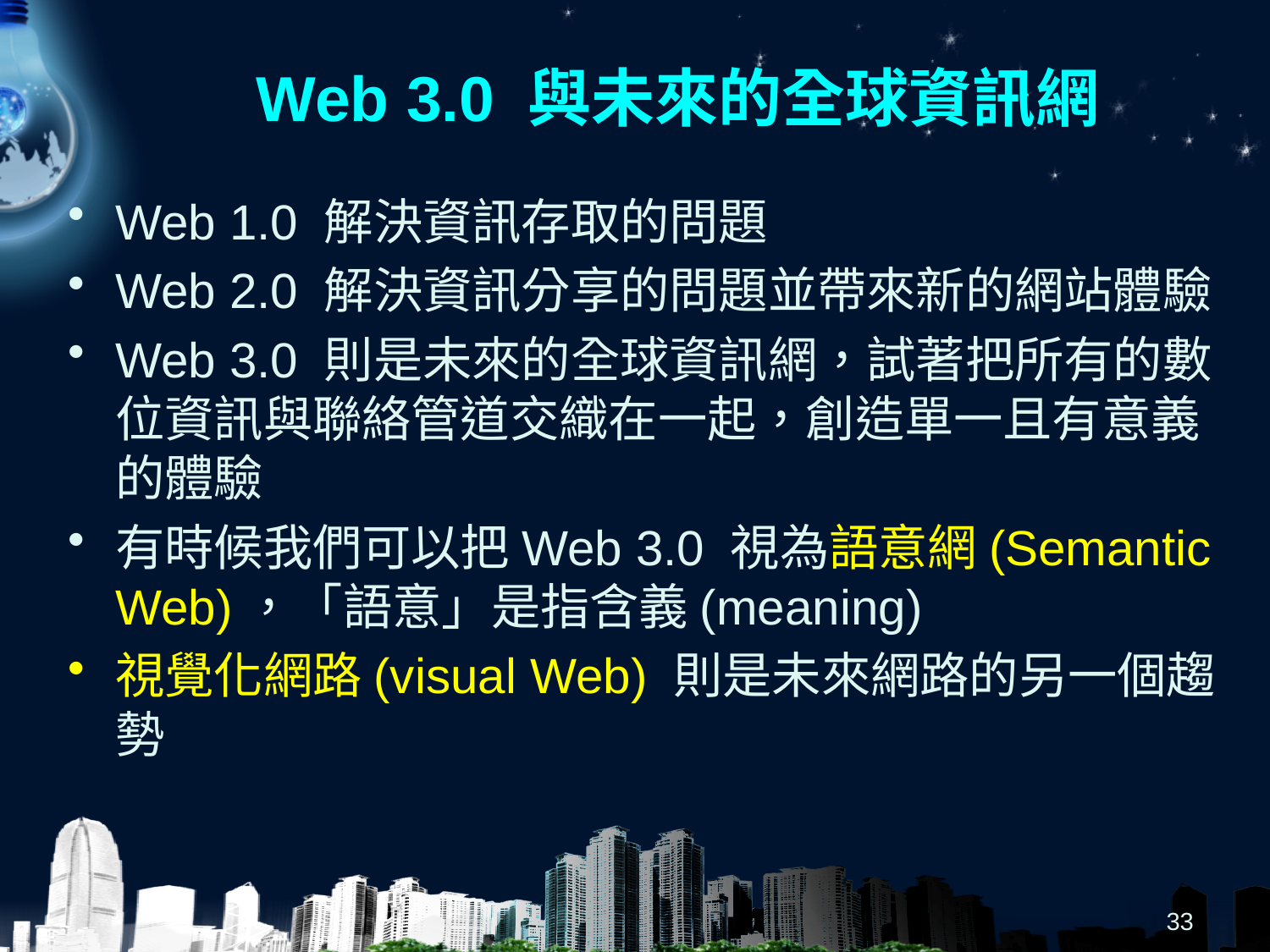

# Web 3.0 與未來的全球資訊網
Web 1.0 解決資訊存取的問題
Web 2.0 解決資訊分享的問題並帶來新的網站體驗
Web 3.0 則是未來的全球資訊網，試著把所有的數位資訊與聯絡管道交織在一起，創造單一且有意義的體驗
有時候我們可以把Web 3.0 視為語意網(Semantic Web)，「語意」是指含義(meaning)
視覺化網路(visual Web) 則是未來網路的另一個趨勢
33